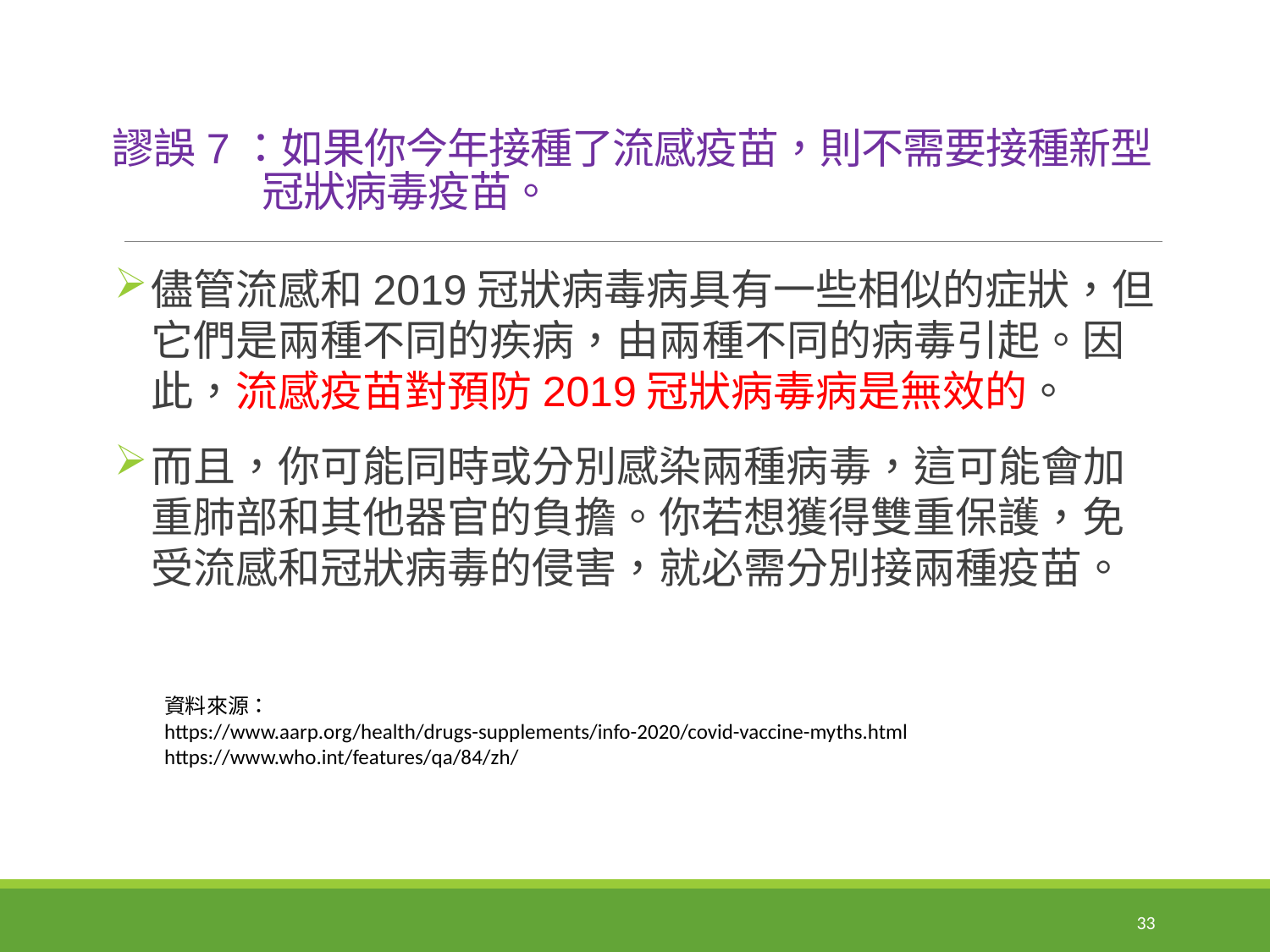

# 謬誤7：如果你今年接種了流感疫苗，則不需要接種新型冠狀病毒疫苗。
儘管流感和2019冠狀病毒病具有一些相似的症狀，但它們是兩種不同的疾病，由兩種不同的病毒引起。因此，流感疫苗對預防2019冠狀病毒病是無效的。
而且，你可能同時或分別感染兩種病毒，這可能會加重肺部和其他器官的負擔。你若想獲得雙重保護，免受流感和冠狀病毒的侵害，就必需分別接兩種疫苗。
資料來源：
https://www.aarp.org/health/drugs-supplements/info-2020/covid-vaccine-myths.html
https://www.who.int/features/qa/84/zh/

33